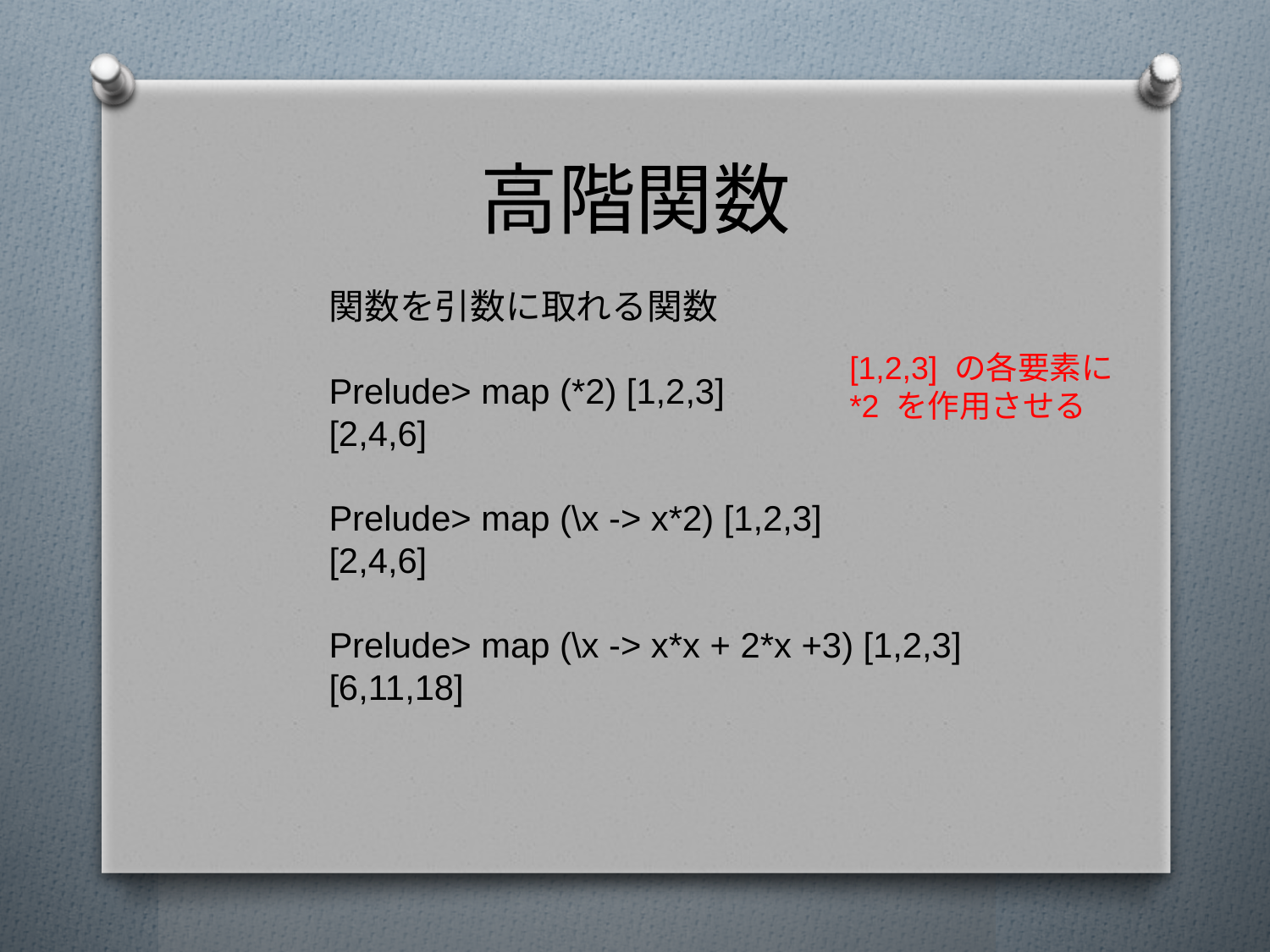

# 高階関数
関数を引数に取れる関数

Prelude> map (*2) [1,2,3]
[2,4,6]

Prelude> map (\x -> x*2) [1,2,3]
[2,4,6]

Prelude> map (\x -> x*x + 2*x +3) [1,2,3]
[6,11,18]
[1,2,3] の各要素に
*2 を作用させる